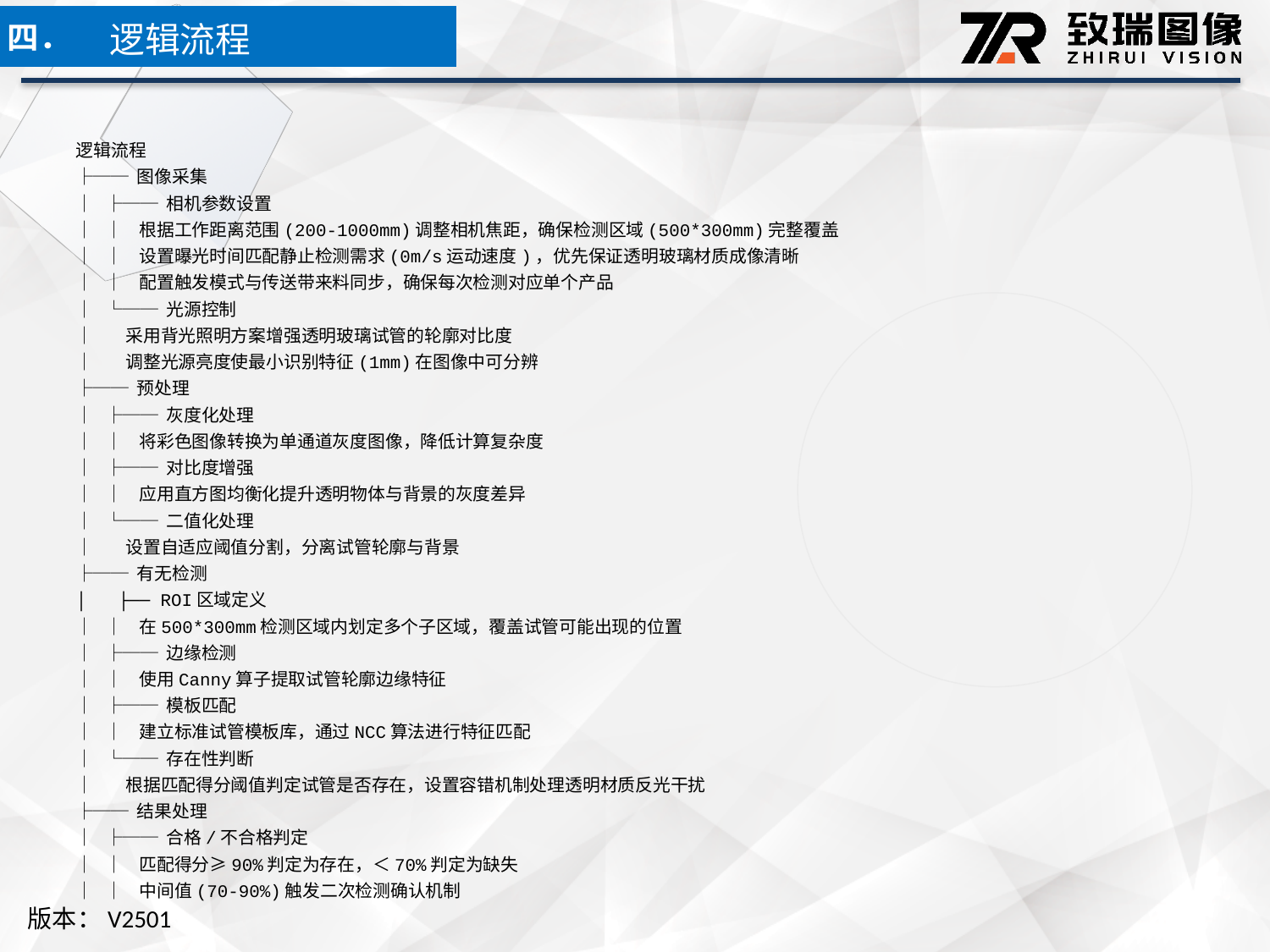

逻辑流程
四．

逻辑流程
├── 图像采集
│   ├── 相机参数设置
│   │   根据工作距离范围(200-1000mm)调整相机焦距，确保检测区域(500*300mm)完整覆盖
│   │   设置曝光时间匹配静止检测需求(0m/s运动速度)，优先保证透明玻璃材质成像清晰
│   │   配置触发模式与传送带来料同步，确保每次检测对应单个产品
│   └── 光源控制
│       采用背光照明方案增强透明玻璃试管的轮廓对比度
│       调整光源亮度使最小识别特征(1mm)在图像中可分辨
├── 预处理
│   ├── 灰度化处理
│   │   将彩色图像转换为单通道灰度图像，降低计算复杂度
│   ├── 对比度增强
│   │   应用直方图均衡化提升透明物体与背景的灰度差异
│   └── 二值化处理
│       设置自适应阈值分割，分离试管轮廓与背景
├── 有无检测
│   ├── ROI区域定义
│   │   在500*300mm检测区域内划定多个子区域，覆盖试管可能出现的位置
│   ├── 边缘检测
│   │   使用Canny算子提取试管轮廓边缘特征
│   ├── 模板匹配
│   │   建立标准试管模板库，通过NCC算法进行特征匹配
│   └── 存在性判断
│       根据匹配得分阈值判定试管是否存在，设置容错机制处理透明材质反光干扰
├── 结果处理
│   ├── 合格/不合格判定
│   │   匹配得分≥90%判定为存在，＜70%判定为缺失
│   │   中间值(70-90%)触发二次检测确认机制